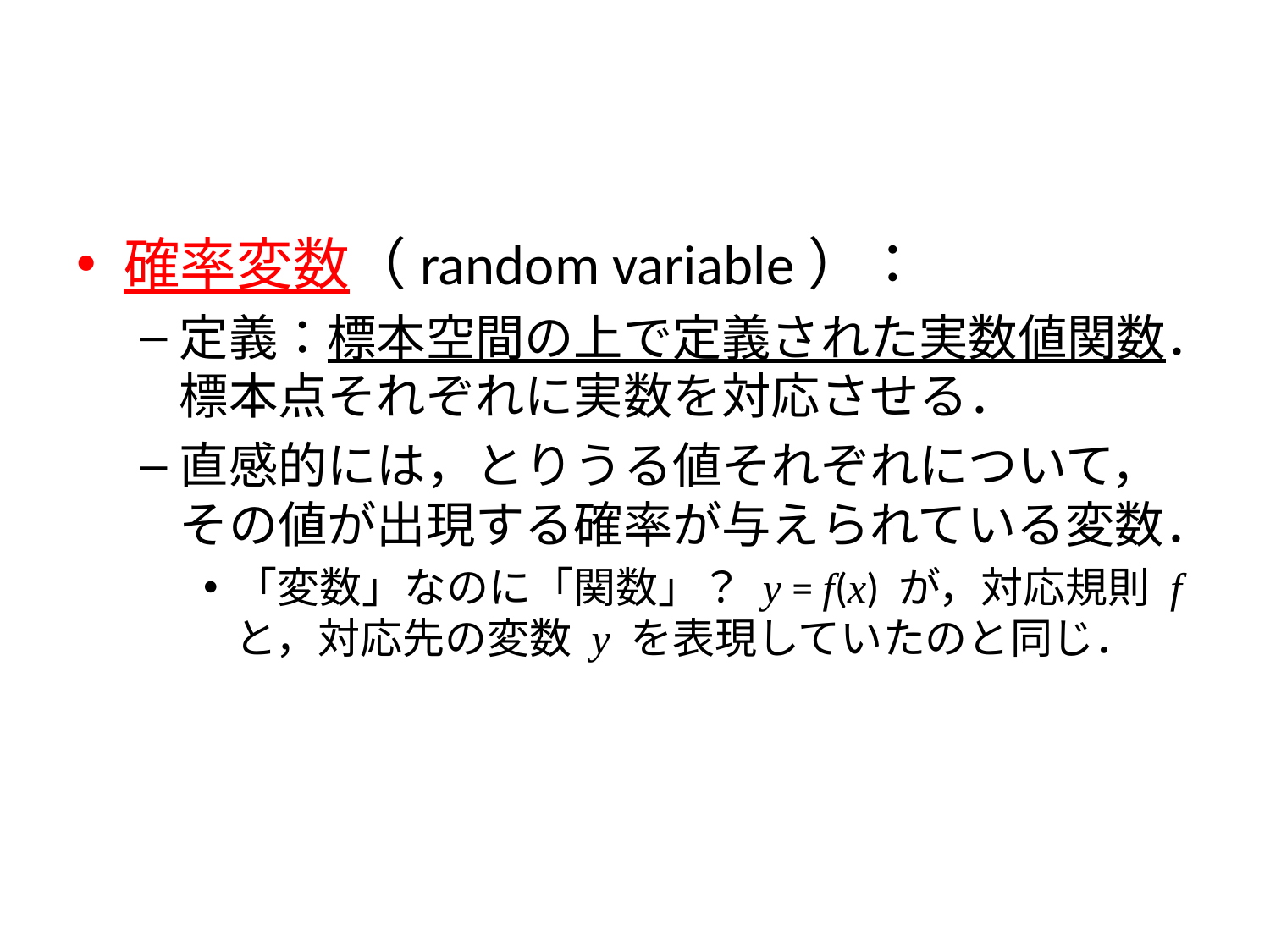

#
確率変数（random variable）：
定義：標本空間の上で定義された実数値関数．標本点それぞれに実数を対応させる．
直感的には，とりうる値それぞれについて，その値が出現する確率が与えられている変数．
「変数」なのに「関数」？ y = f(x) が，対応規則 f と，対応先の変数 y を表現していたのと同じ．